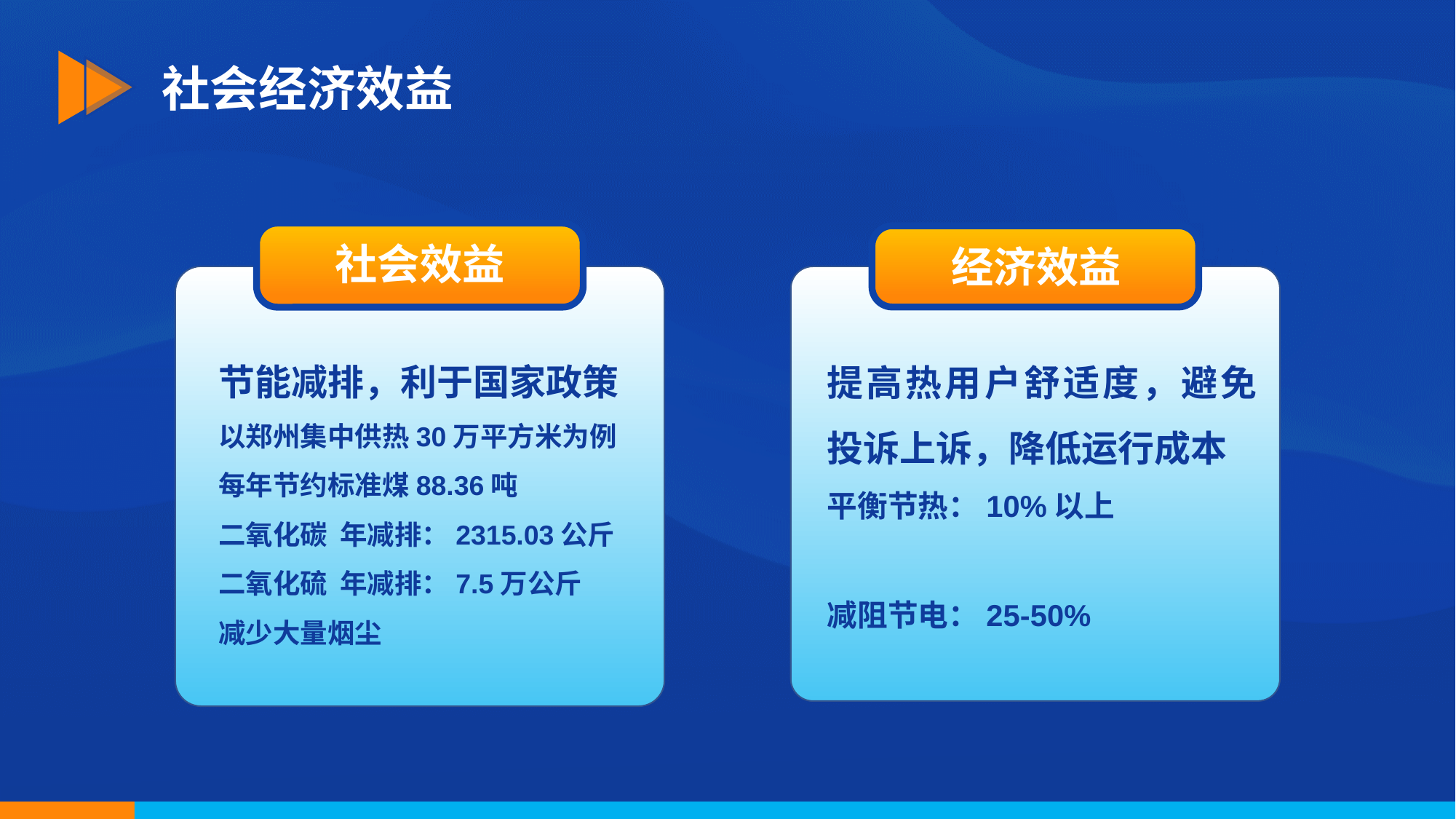

社会经济效益

社会效益

经济效益

节能减排，利于国家政策
以郑州集中供热30万平方米为例
每年节约标准煤88.36吨
二氧化碳  年减排：2315.03公斤
二氧化硫  年减排：7.5万公斤
减少大量烟尘
提高热用户舒适度，避免投诉上诉，降低运行成本
平衡节热：10%以上
减阻节电：25-50%